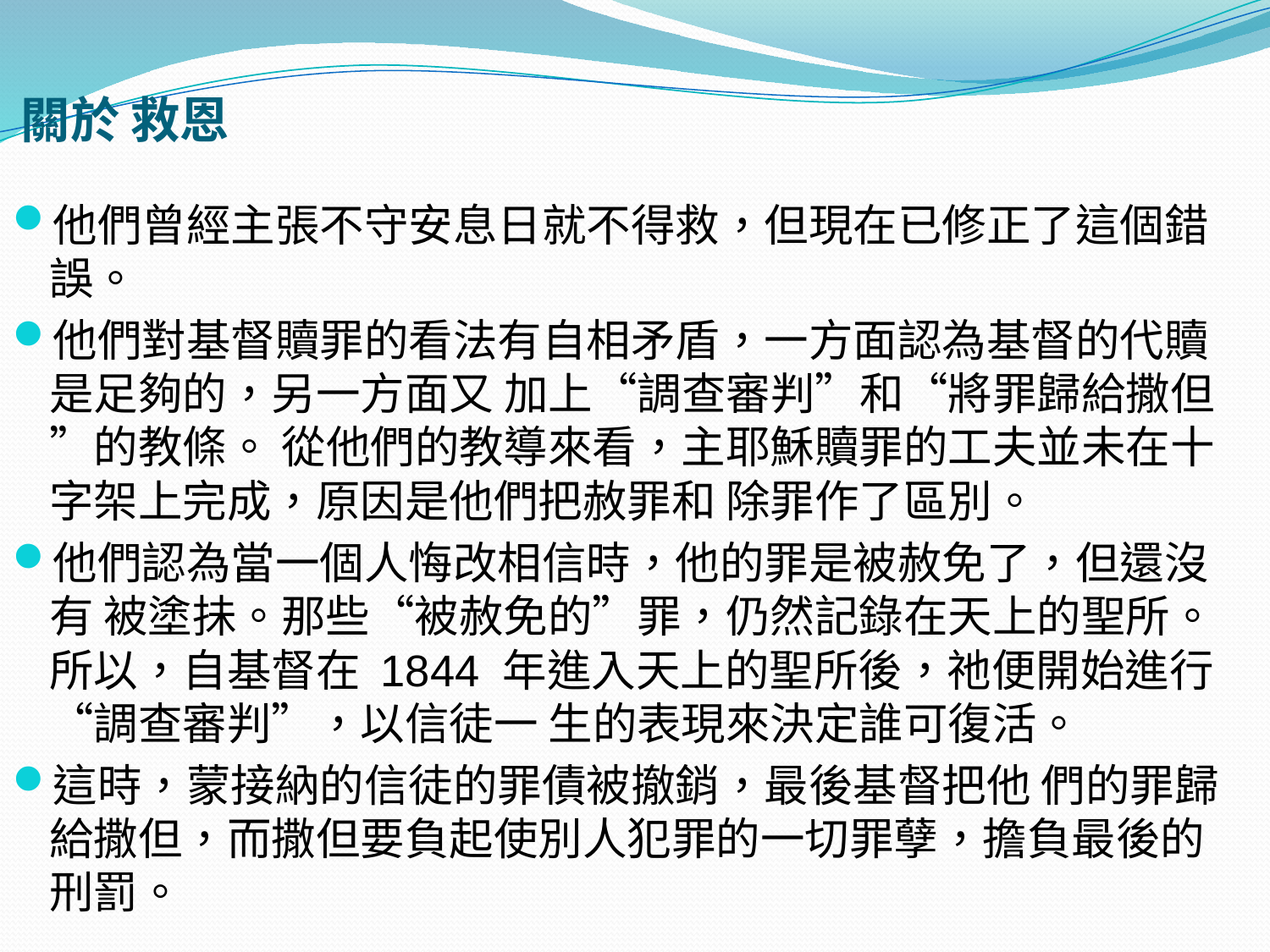

# 關於 救恩
他們曾經主張不守安息日就不得救，但現在已修正了這個錯誤。
他們對基督贖罪的看法有自相矛盾，一方面認為基督的代贖是足夠的，另一方面又 加上“調查審判”和“將罪歸給撒但”的教條。 從他們的教導來看，主耶穌贖罪的工夫並未在十字架上完成，原因是他們把赦罪和 除罪作了區別。
他們認為當一個人悔改相信時，他的罪是被赦免了，但還沒有 被塗抺。那些“被赦免的”罪，仍然記錄在天上的聖所。所以，自基督在 1844 年進入天上的聖所後，祂便開始進行“調查審判”，以信徒一 生的表現來決定誰可復活。
這時，蒙接納的信徒的罪債被撤銷，最後基督把他 們的罪歸給撒但，而撒但要負起使別人犯罪的一切罪孽，擔負最後的刑罰。